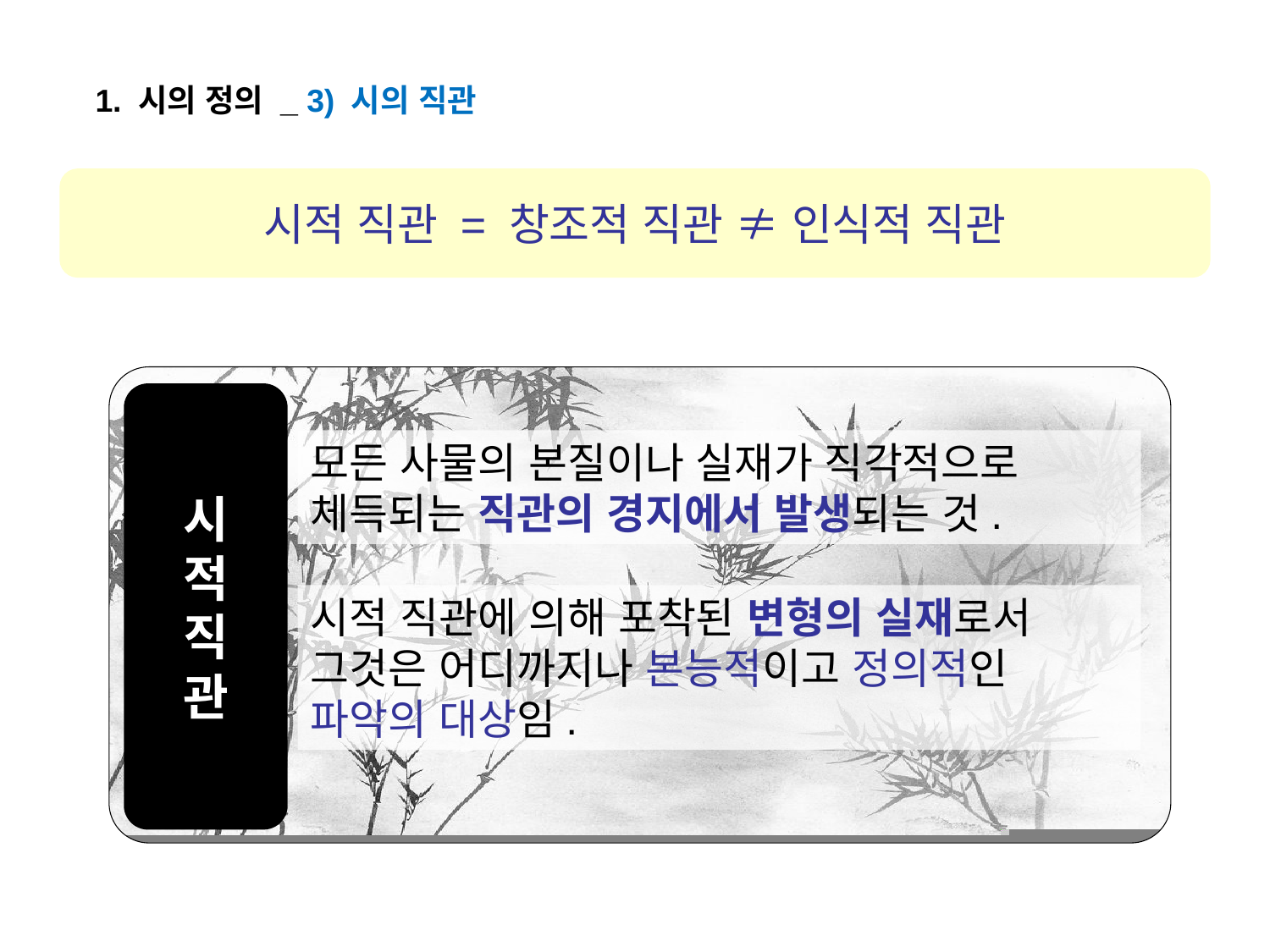

1. 시의 정의 _ 3) 시의 직관
시적 직관 = 창조적 직관 ≠ 인식적 직관

시
적
직
관
모든 사물의 본질이나 실재가 직각적으로 체득되는 직관의 경지에서 발생되는 것.
시적 직관에 의해 포착된 변형의 실재로서 그것은 어디까지나 본능적이고 정의적인 파악의 대상임.